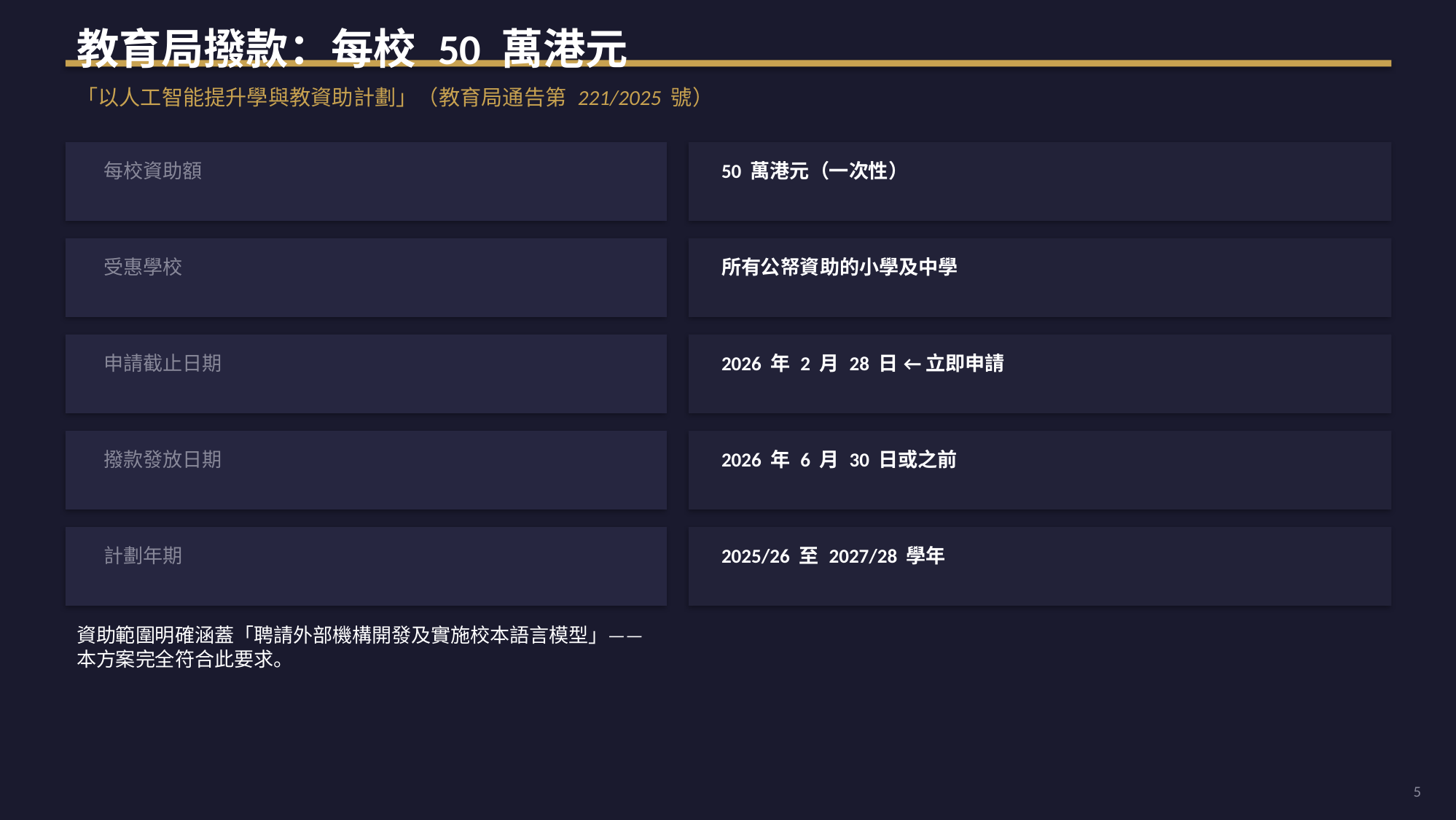

教育局撥款：每校 50 萬港元

「以人工智能提升學與教資助計劃」（教育局通告第 221/2025 號）

每校資助額
50 萬港元（一次性）

受惠學校
所有公帑資助的小學及中學

申請截止日期
2026 年 2 月 28 日 ← 立即申請

撥款發放日期
2026 年 6 月 30 日或之前

計劃年期
2025/26 至 2027/28 學年
資助範圍明確涵蓋「聘請外部機構開發及實施校本語言模型」——
本方案完全符合此要求。
5